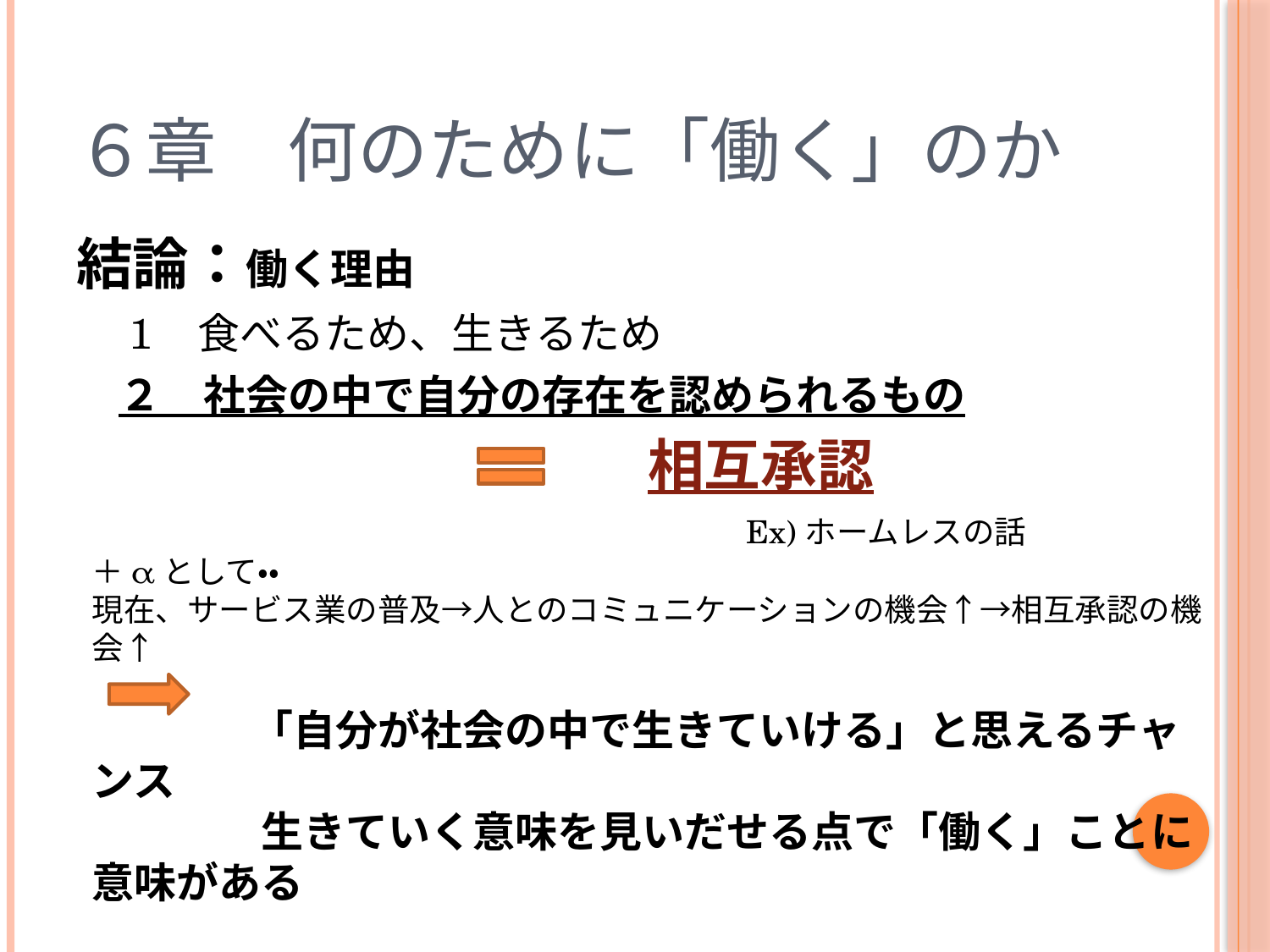

# ６章　何のために「働く」のか
結論：働く理由
　1   食べるため、生きるため
　２　社会の中で自分の存在を認められるもの
　　　　　　　　　                    相互承認

Ex)ホームレスの話
＋αとして・・
現在、サービス業の普及→人とのコミュニケーションの機会↑→相互承認の機会↑

　　　　　「自分が社会の中で生きていける」と思えるチャンス
　　　　生きていく意味を見いだせる点で「働く」ことに意味がある